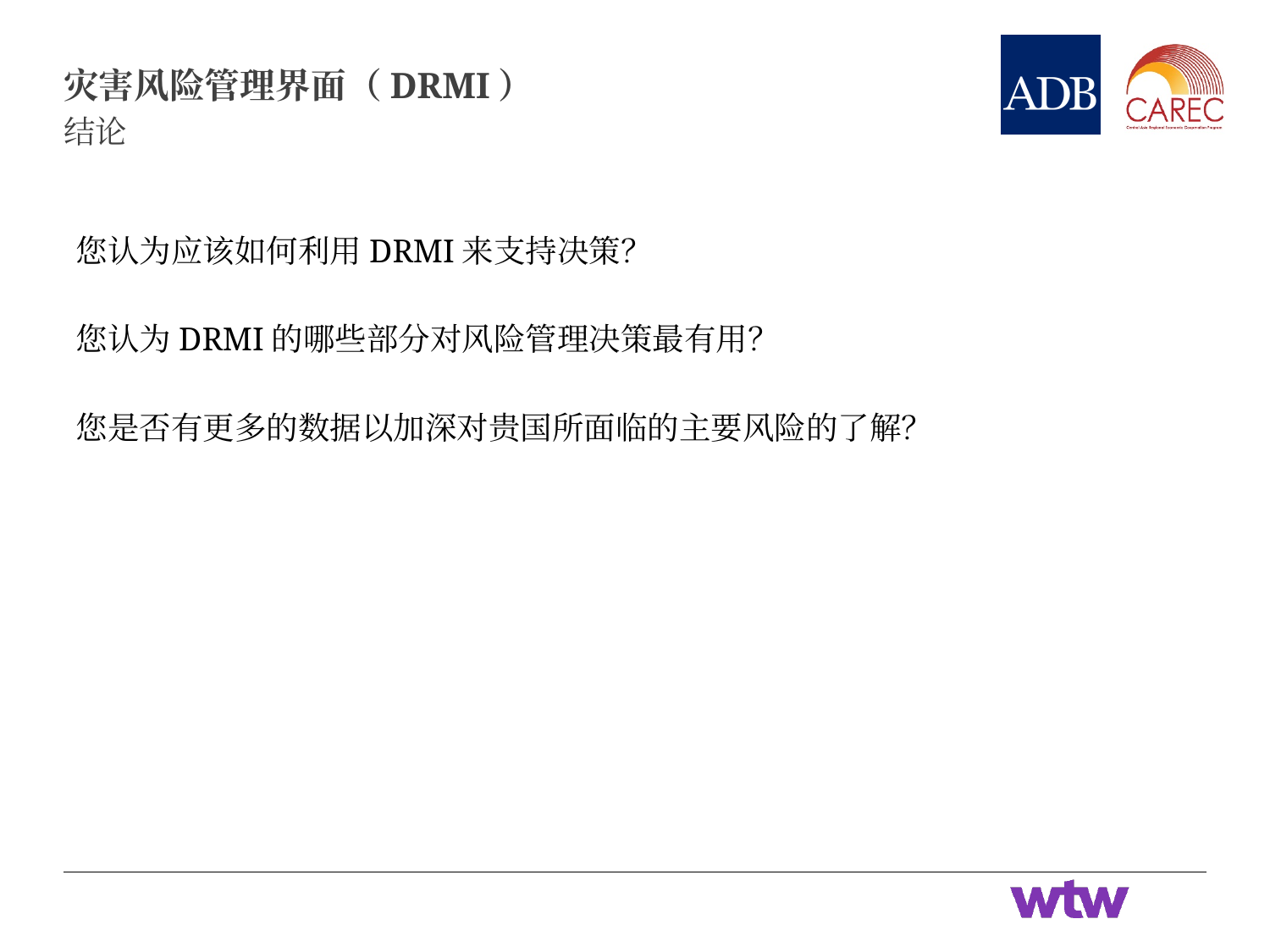

# 灾害风险管理界面（DRMI）
结论
您认为应该如何利用DRMI来支持决策？

您认为DRMI的哪些部分对风险管理决策最有用？

您是否有更多的数据以加深对贵国所面临的主要风险的了解？